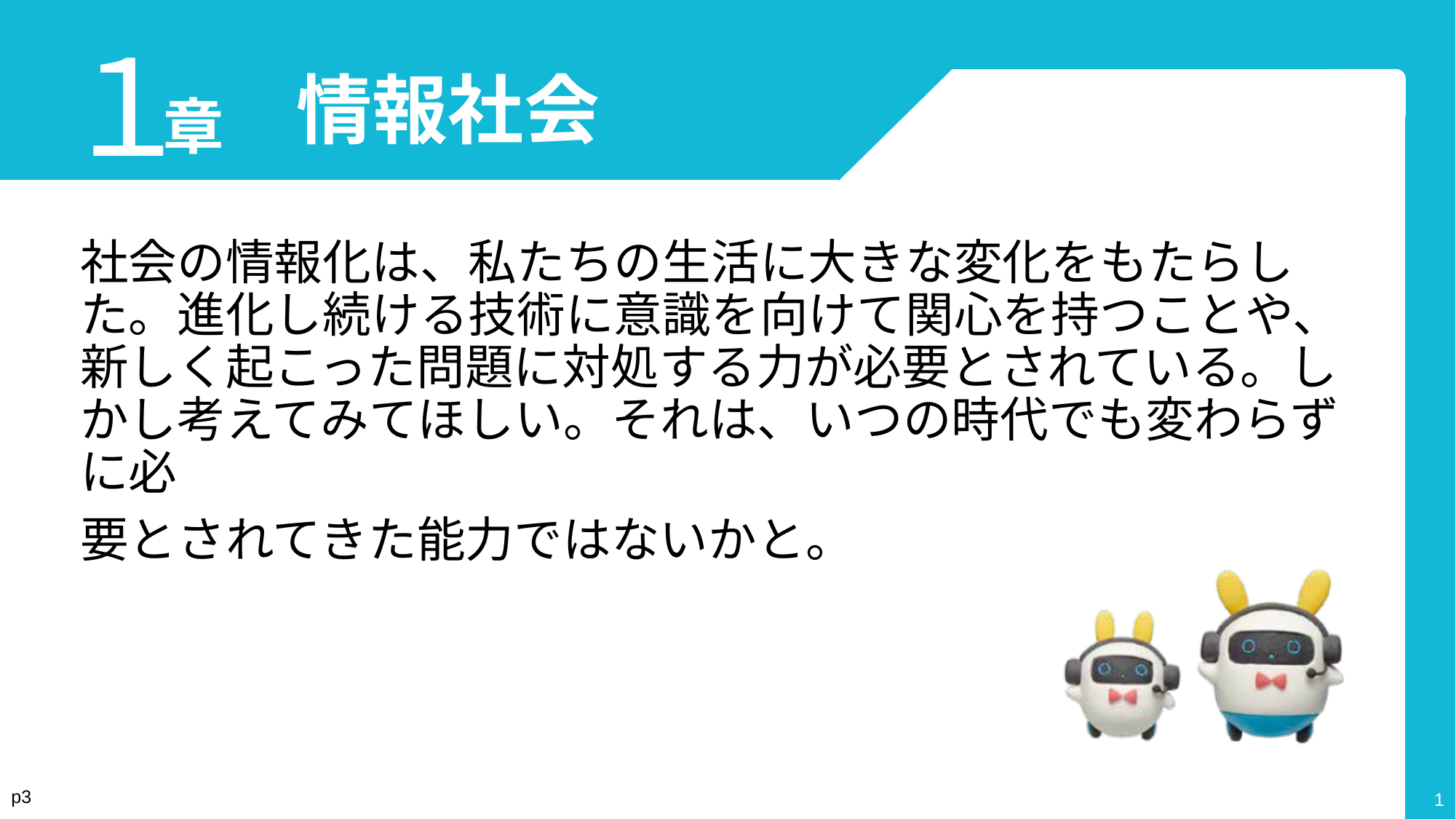

情報社会
社会の情報化は、私たちの生活に大きな変化をもたらした。進化し続ける技術に意識を向けて関心を持つことや、新しく起こった問題に対処する力が必要とされている。しかし考えてみてほしい。それは、いつの時代でも変わらずに必
要とされてきた能力ではないかと。
p3
1